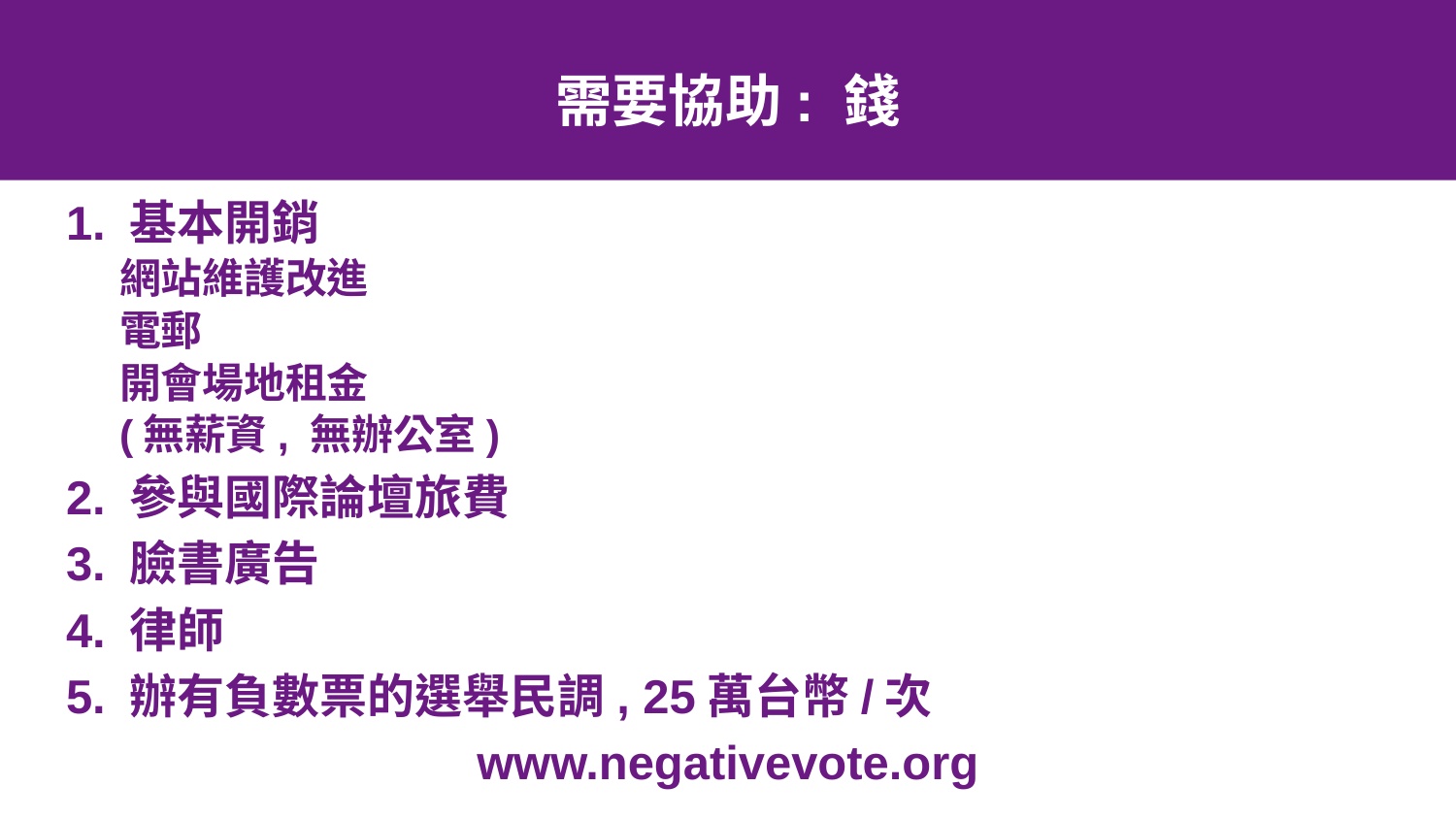

# 需要協助: 錢
1. 基本開銷
網站維護改進
電郵
開會場地租金
(無薪資, 無辦公室)
2. 參與國際論壇旅費
3. 臉書廣告
4. 律師
5. 辦有負數票的選舉民調, 25萬台幣/次
www.negativevote.org